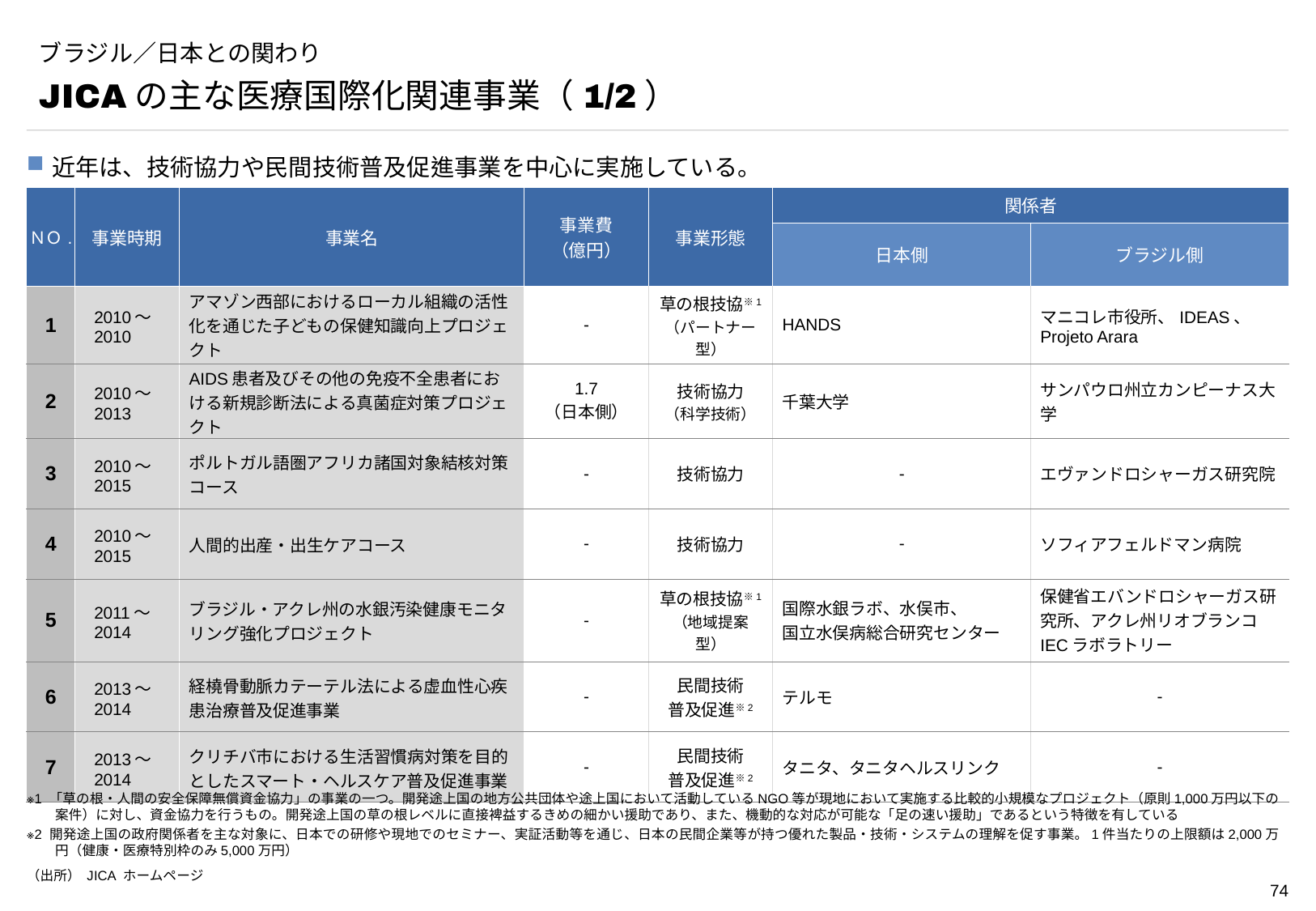

# ブラジル／日本との関わり
JICAの主な医療国際化関連事業（1/2）
近年は、技術協力や民間技術普及促進事業を中心に実施している。
| ＮＯ. | 事業時期 | 事業名 | 事業費 （億円） | 事業形態 | 関係者 |  |
| --- | --- | --- | --- | --- | --- | --- |
|  |  |  |  |  | 日本側 | ブラジル側 |
| 1 | 2010～2010 | アマゾン西部におけるローカル組織の活性化を通じた子どもの保健知識向上プロジェクト | - | 草の根技協※1 （パートナー型） | HANDS | マニコレ市役所、IDEAS、 Projeto Arara |
| 2 | 2010～ 2013 | AIDS患者及びその他の免疫不全患者における新規診断法による真菌症対策プロジェクト | 1.7 （日本側） | 技術協力 （科学技術） | 千葉大学 | サンパウロ州立カンピーナス大学 |
| 3 | 2010～ 2015 | ポルトガル語圏アフリカ諸国対象結核対策コース | - | 技術協力 | - | エヴァンドロシャーガス研究院 |
| 4 | 2010～ 2015 | 人間的出産・出生ケアコース | - | 技術協力 | - | ソフィアフェルドマン病院 |
| 5 | 2011～ 2014 | ブラジル・アクレ州の水銀汚染健康モニタリング強化プロジェクト | - | 草の根技協※1 （地域提案型） | 国際水銀ラボ、水俣市、 国立水俣病総合研究センター | 保健省エバンドロシャーガス研究所、アクレ州リオブランコIECラボラトリー |
| 6 | 2013～ 2014 | 経橈骨動脈カテーテル法による虚血性心疾患治療普及促進事業 | - | 民間技術 普及促進※2 | テルモ | - |
| 7 | 2013～ 2014 | クリチバ市における生活習慣病対策を目的としたスマート・ヘルスケア普及促進事業 | - | 民間技術 普及促進※2 | タニタ、タニタヘルスリンク | - |
※1 「草の根・人間の安全保障無償資金協力」の事業の一つ。開発途上国の地方公共団体や途上国において活動しているNGO等が現地において実施する比較的小規模なプロジェクト（原則1,000万円以下の案件）に対し、資金協力を行うもの。開発途上国の草の根レベルに直接裨益するきめの細かい援助であり、また、機動的な対応が可能な「足の速い援助」であるという特徴を有している
※2 開発途上国の政府関係者を主な対象に、日本での研修や現地でのセミナー、実証活動等を通じ、日本の民間企業等が持つ優れた製品・技術・システムの理解を促す事業。1件当たりの上限額は2,000万円（健康・医療特別枠のみ5,000万円）
（出所） JICA ホームページ